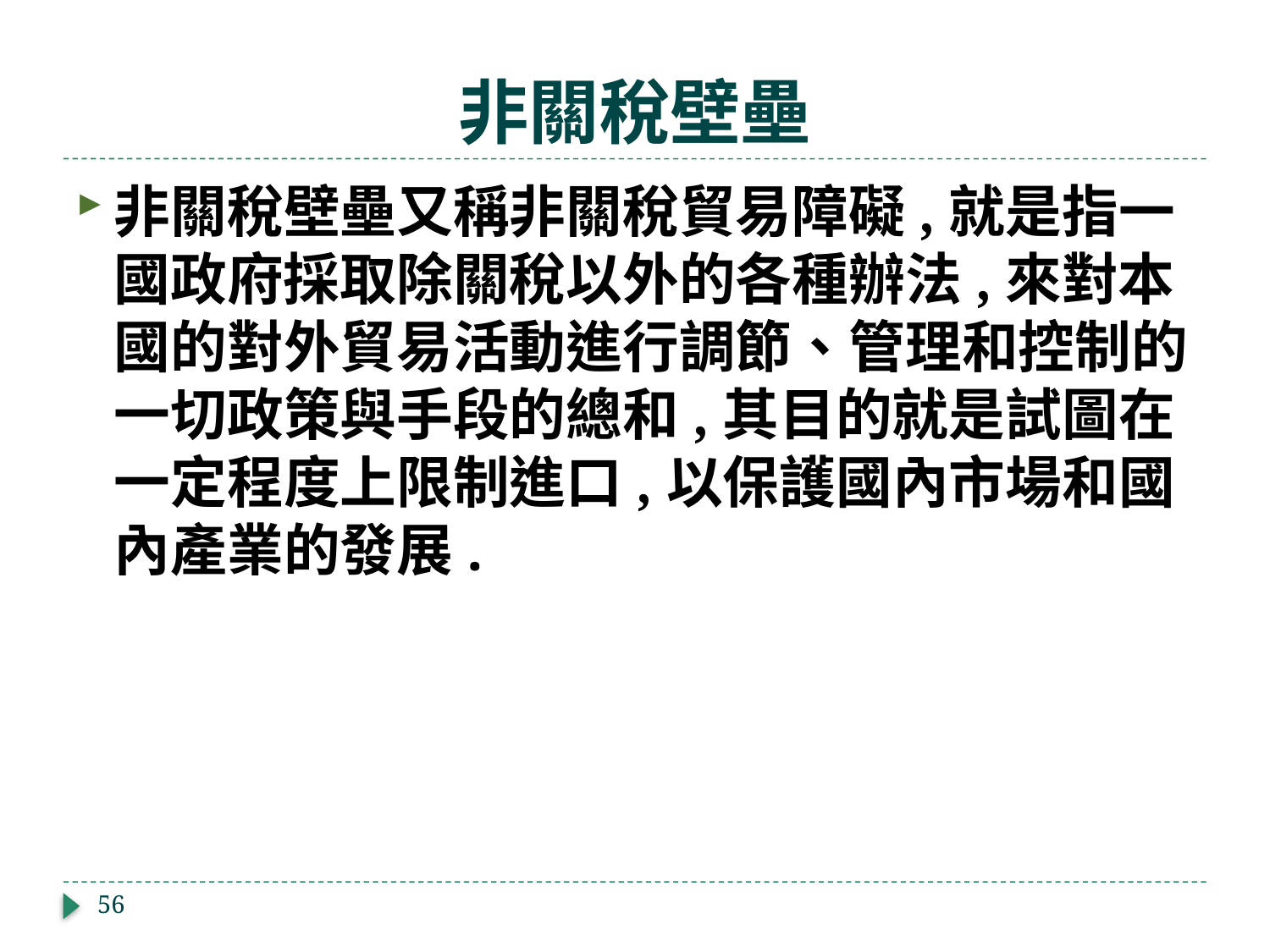

# 非關稅壁壘
非關稅壁壘又稱非關稅貿易障礙,就是指一國政府採取除關稅以外的各種辦法,來對本國的對外貿易活動進行調節、管理和控制的一切政策與手段的總和,其目的就是試圖在一定程度上限制進口,以保護國內市場和國內產業的發展.
56